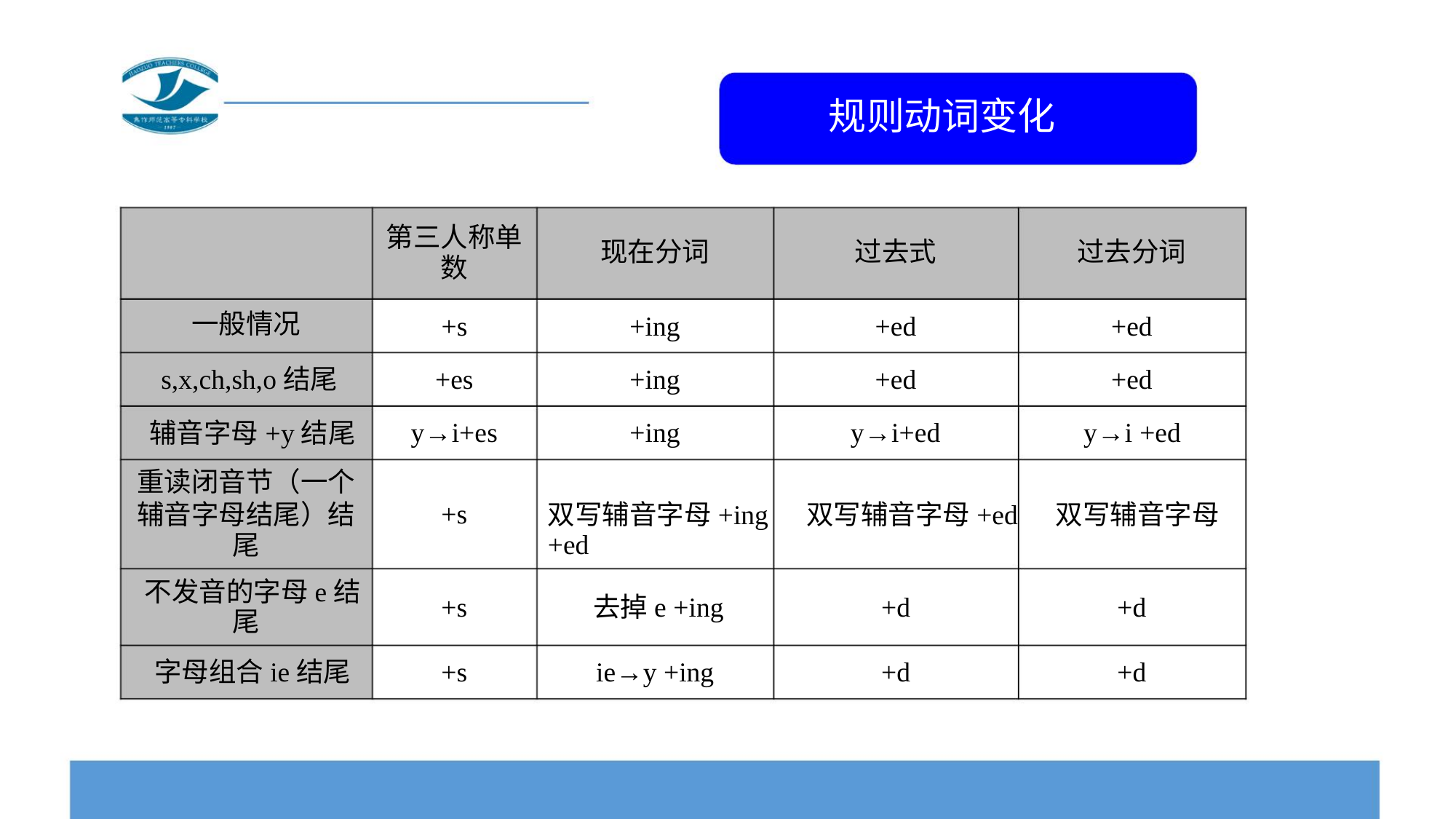

规则动词变化
第三人称单
数
现在分词
过去式
过去分词
+s
+es
+ing
+ing
+ing
+ed
+ed
+ed
+ed
一般情况
s,x,ch,sh,o结尾
y→i+es
y→i+ed
y→i +ed
辅音字母+y结尾
重读闭音节（一个
辅音字母结尾）结
尾
+s
双写辅音字母+ing 双写辅音字母+ed 双写辅音字母+ed
不发音的字母e结
尾
+s
+s
+d
+d
+d
+d
去掉e +ing
ie→y +ing
字母组合ie结尾